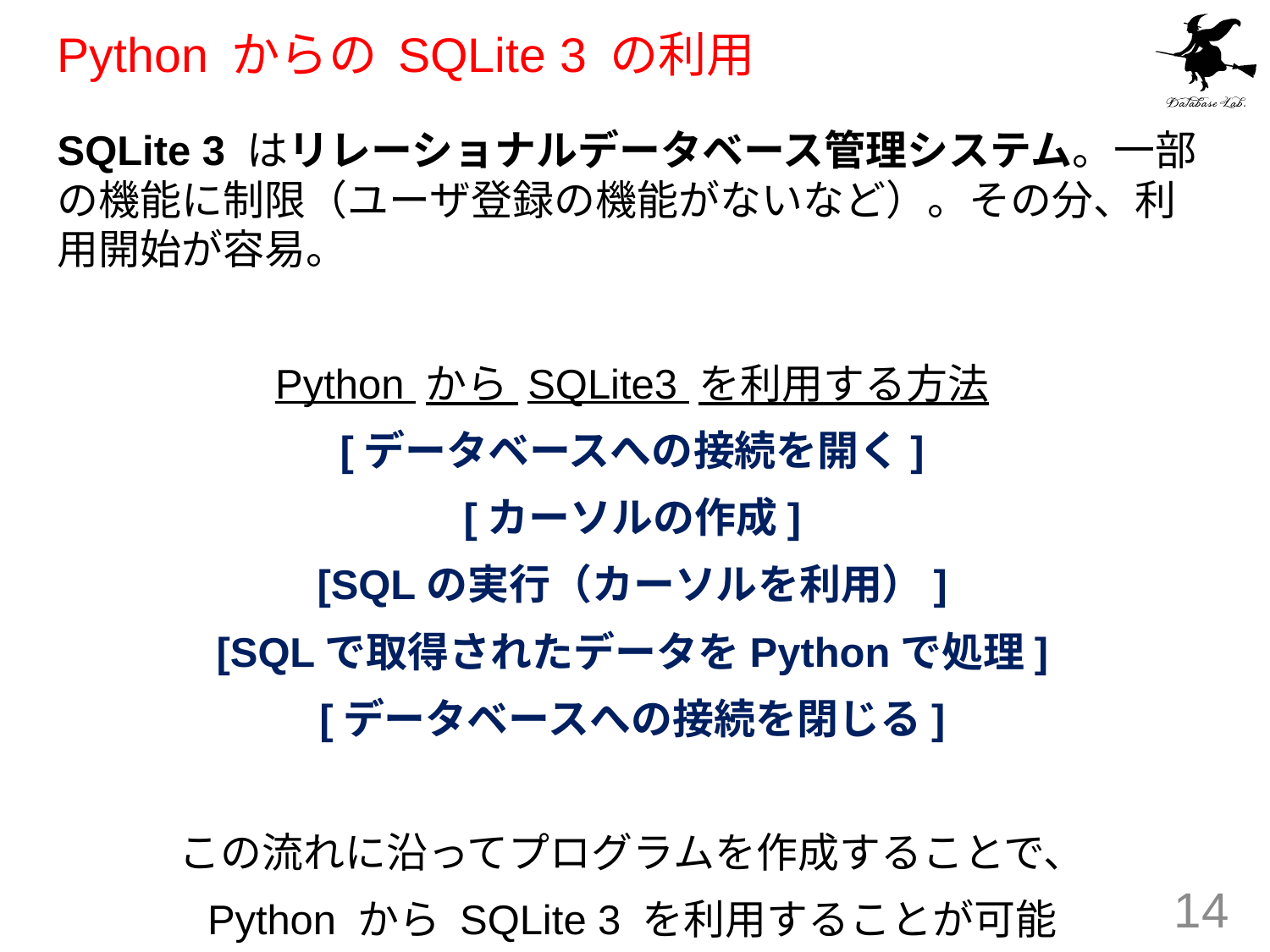

# Python からの SQLite 3 の利用
SQLite 3 はリレーショナルデータベース管理システム。一部の機能に制限（ユーザ登録の機能がないなど）。その分、利用開始が容易。

Python から SQLite3 を利用する方法
[データベースへの接続を開く]
[カーソルの作成]
[SQLの実行（カーソルを利用）]
[SQLで取得されたデータをPythonで処理]
[データベースへの接続を閉じる]

この流れに沿ってプログラムを作成することで、
Python から SQLite 3 を利用することが可能
14